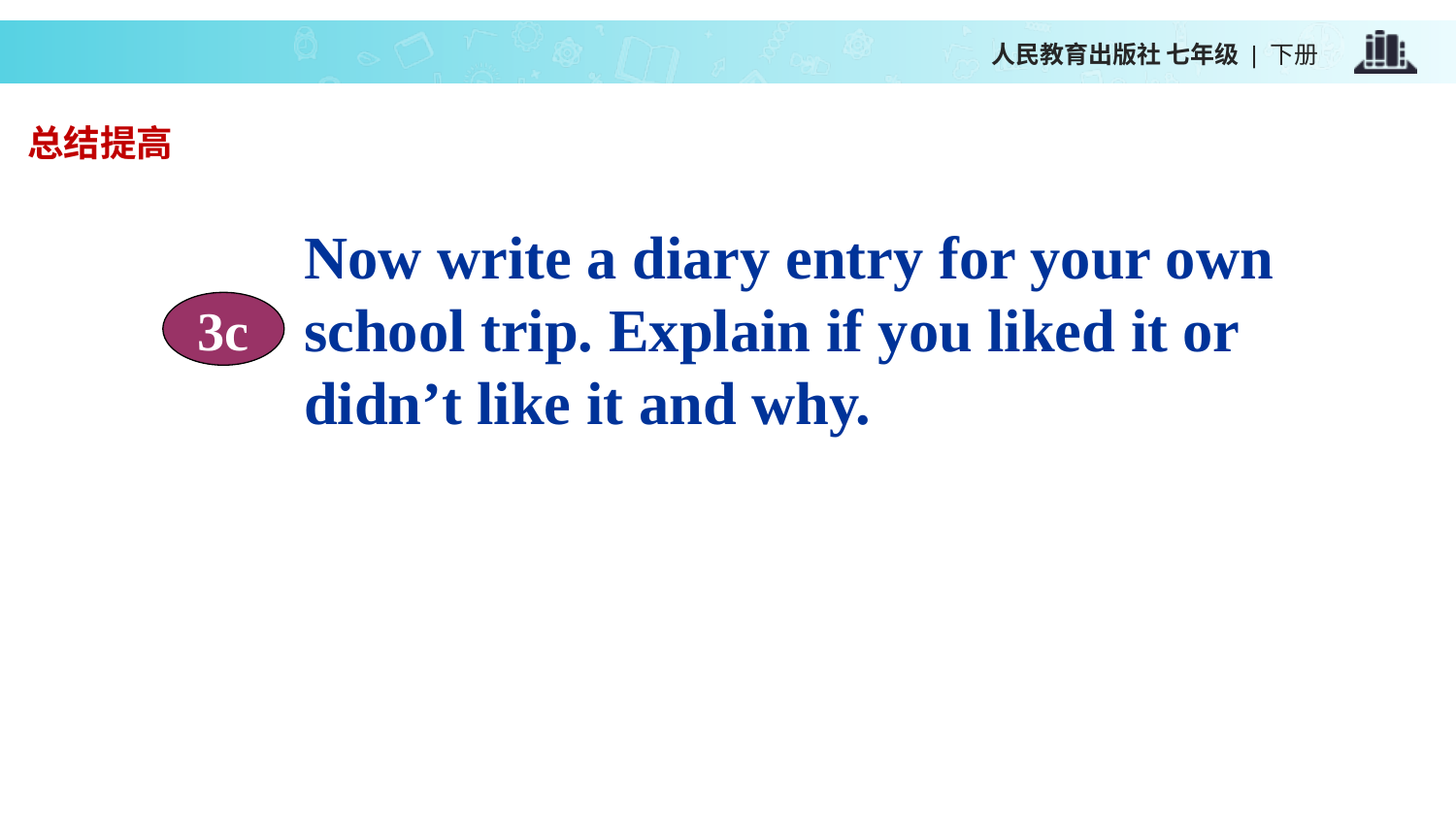

总结提高
Now write a diary entry for your own school trip. Explain if you liked it or didn’t like it and why.
3c